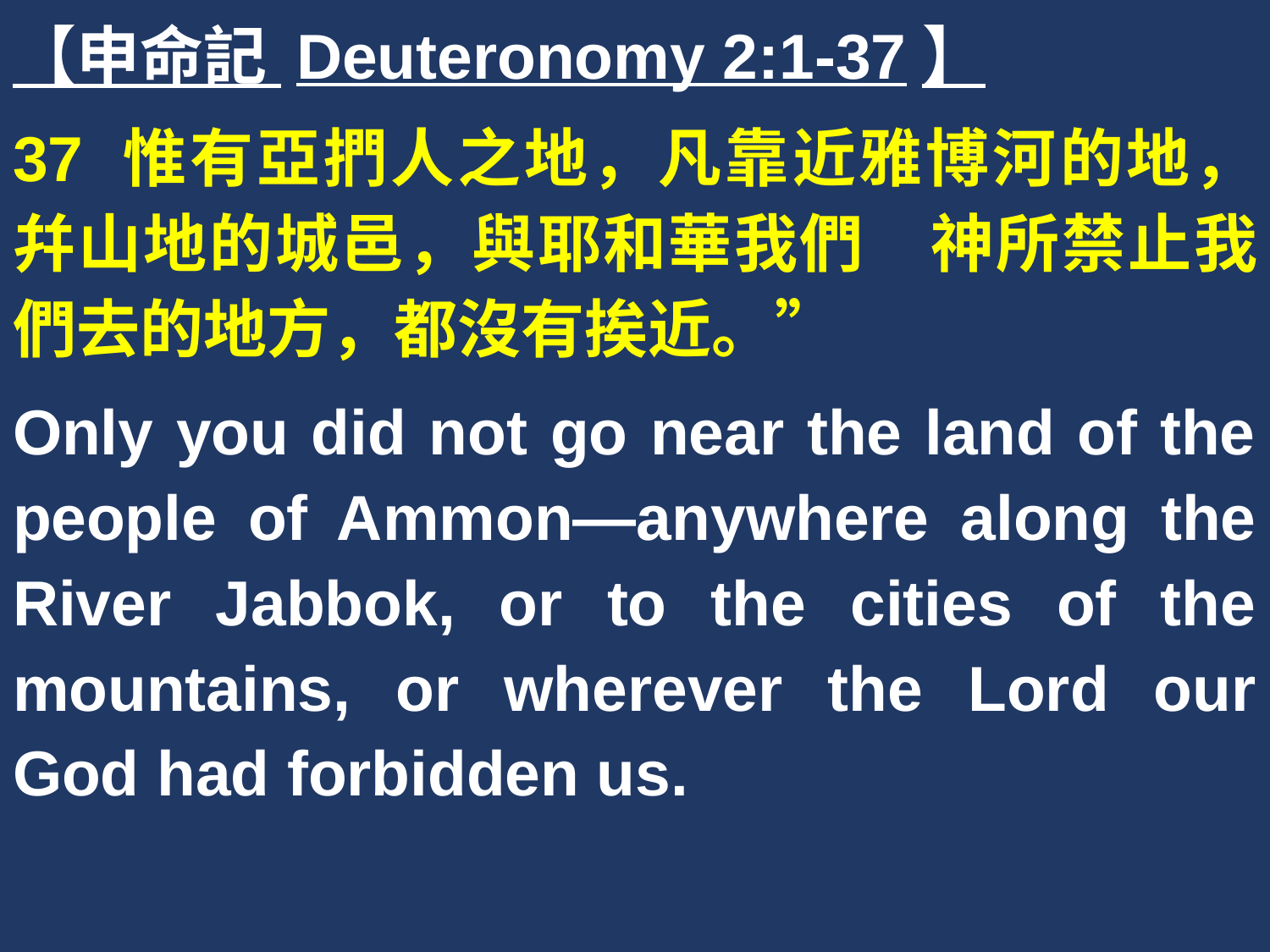

【申命記 Deuteronomy 2:1-37】
37 惟有亞捫人之地，凡靠近雅博河的地，幷山地的城邑，與耶和華我們　神所禁止我們去的地方，都沒有挨近。”
Only you did not go near the land of the people of Ammon—anywhere along the River Jabbok, or to the cities of the mountains, or wherever the Lord our God had forbidden us.